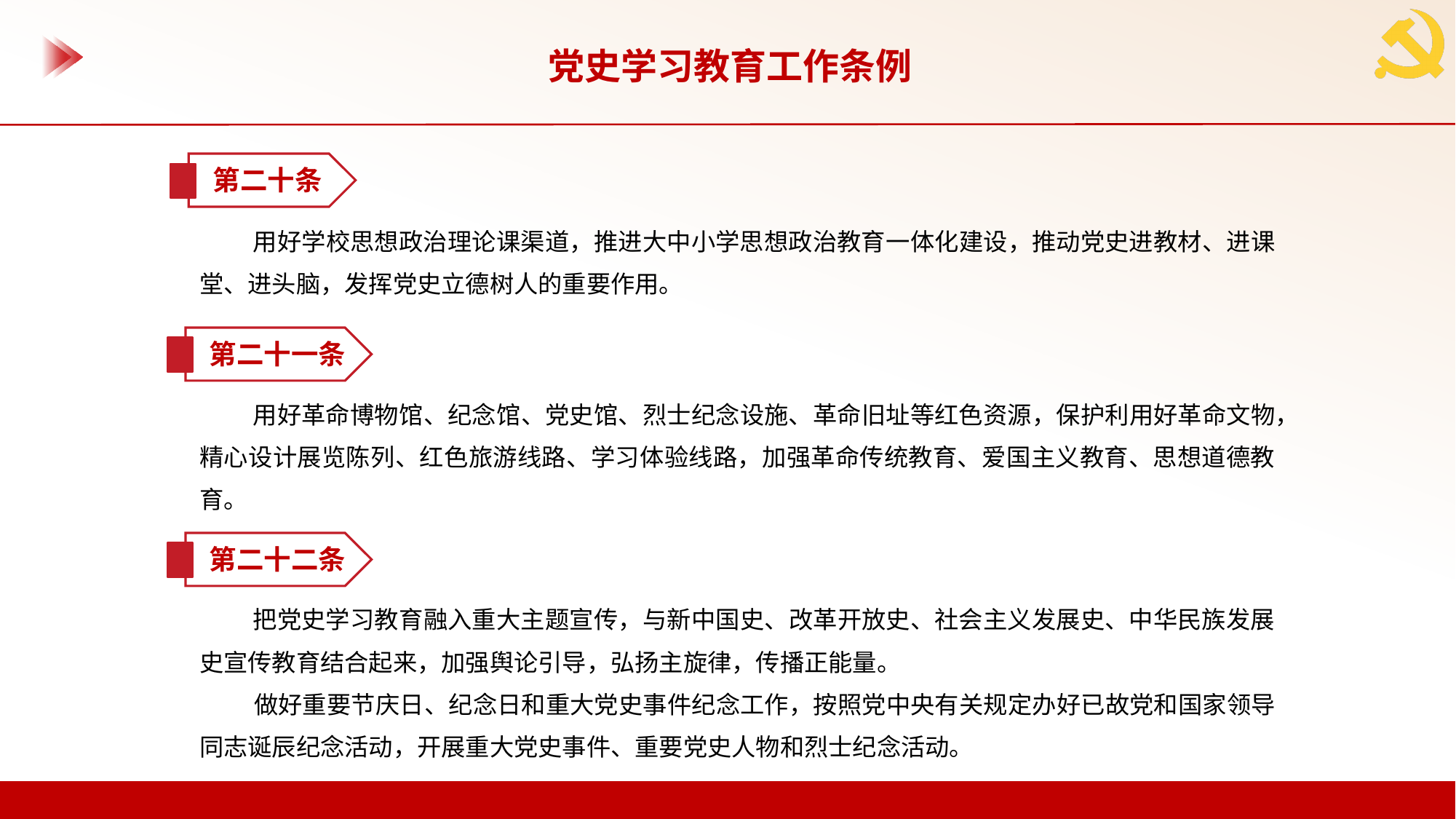

党史学习教育工作条例

第二十条

用好学校思想政治理论课渠道，推进大中小学思想政治教育一体化建设，推动党史进教材、进课堂、进头脑，发挥党史立德树人的重要作用。

第二十一条

用好革命博物馆、纪念馆、党史馆、烈士纪念设施、革命旧址等红色资源，保护利用好革命文物，精心设计展览陈列、红色旅游线路、学习体验线路，加强革命传统教育、爱国主义教育、思想道德教育。

第二十二条

把党史学习教育融入重大主题宣传，与新中国史、改革开放史、社会主义发展史、中华民族发展史宣传教育结合起来，加强舆论引导，弘扬主旋律，传播正能量。
做好重要节庆日、纪念日和重大党史事件纪念工作，按照党中央有关规定办好已故党和国家领导同志诞辰纪念活动，开展重大党史事件、重要党史人物和烈士纪念活动。